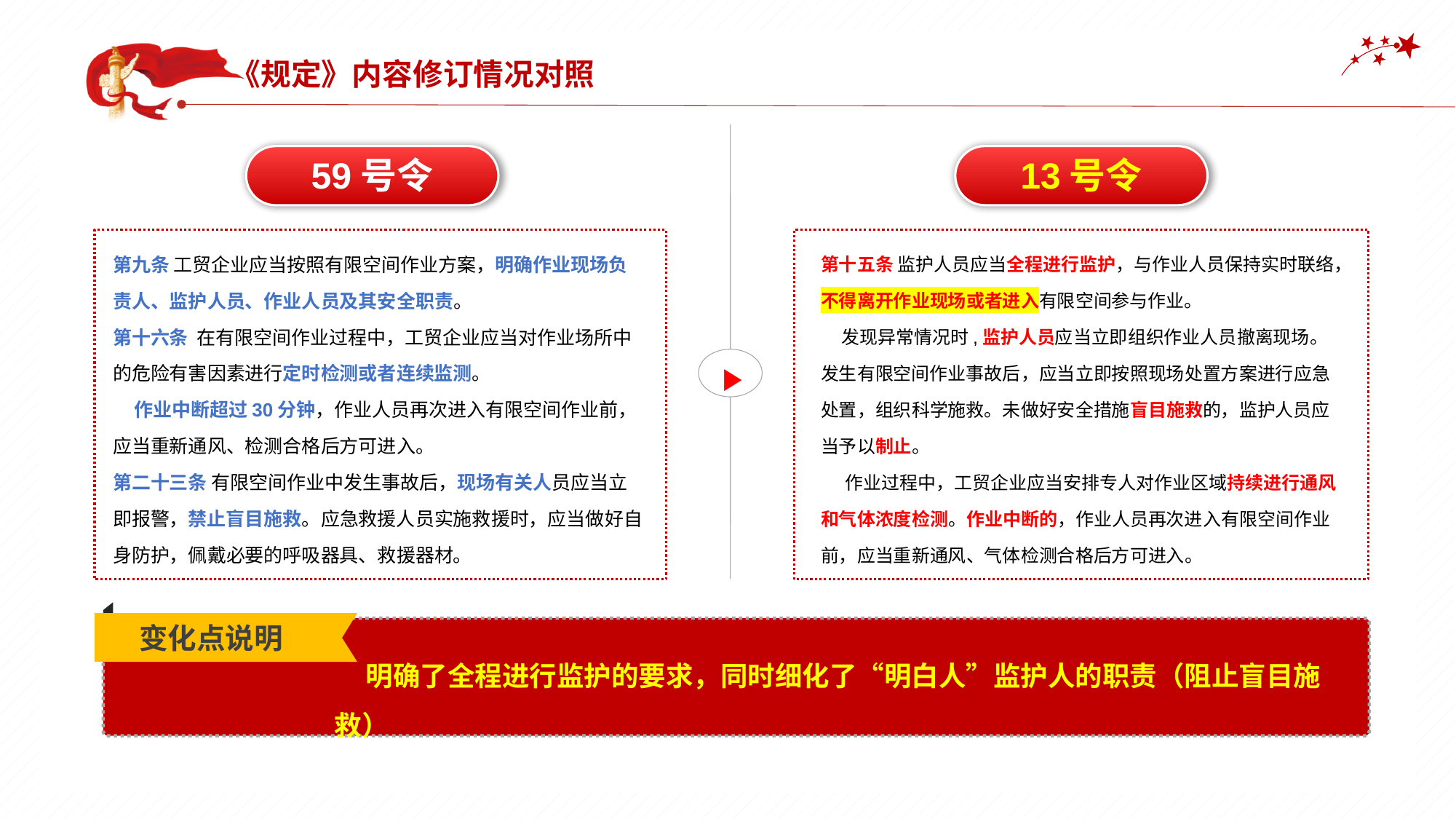

《规定》内容修订情况对照

▶

13号令

59号令

第十五条 监护人员应当全程进行监护，与作业人员保持实时联络，不得离开作业现场或者进入有限空间参与作业。
    发现异常情况时,监护人员应当立即组织作业人员撤离现场。发生有限空间作业事故后，应当立即按照现场处置方案进行应急处置，组织科学施救。未做好安全措施盲目施救的，监护人员应当予以制止。
     作业过程中，工贸企业应当安排专人对作业区域持续进行通风和气体浓度检测。作业中断的，作业人员再次进入有限空间作业前，应当重新通风、气体检测合格后方可进入。
第九条 工贸企业应当按照有限空间作业方案，明确作业现场负责人、监护人员、作业人员及其安全职责。
第十六条  在有限空间作业过程中，工贸企业应当对作业场所中的危险有害因素进行定时检测或者连续监测。
    作业中断超过30分钟，作业人员再次进入有限空间作业前，应当重新通风、检测合格后方可进入。
第二十三条 有限空间作业中发生事故后，现场有关人员应当立即报警，禁止盲目施救。应急救援人员实施救援时，应当做好自身防护，佩戴必要的呼吸器具、救援器材。

变化点说明

    明确了全程进行监护的要求，同时细化了“明白人”监护人的职责（阻止盲目施救）